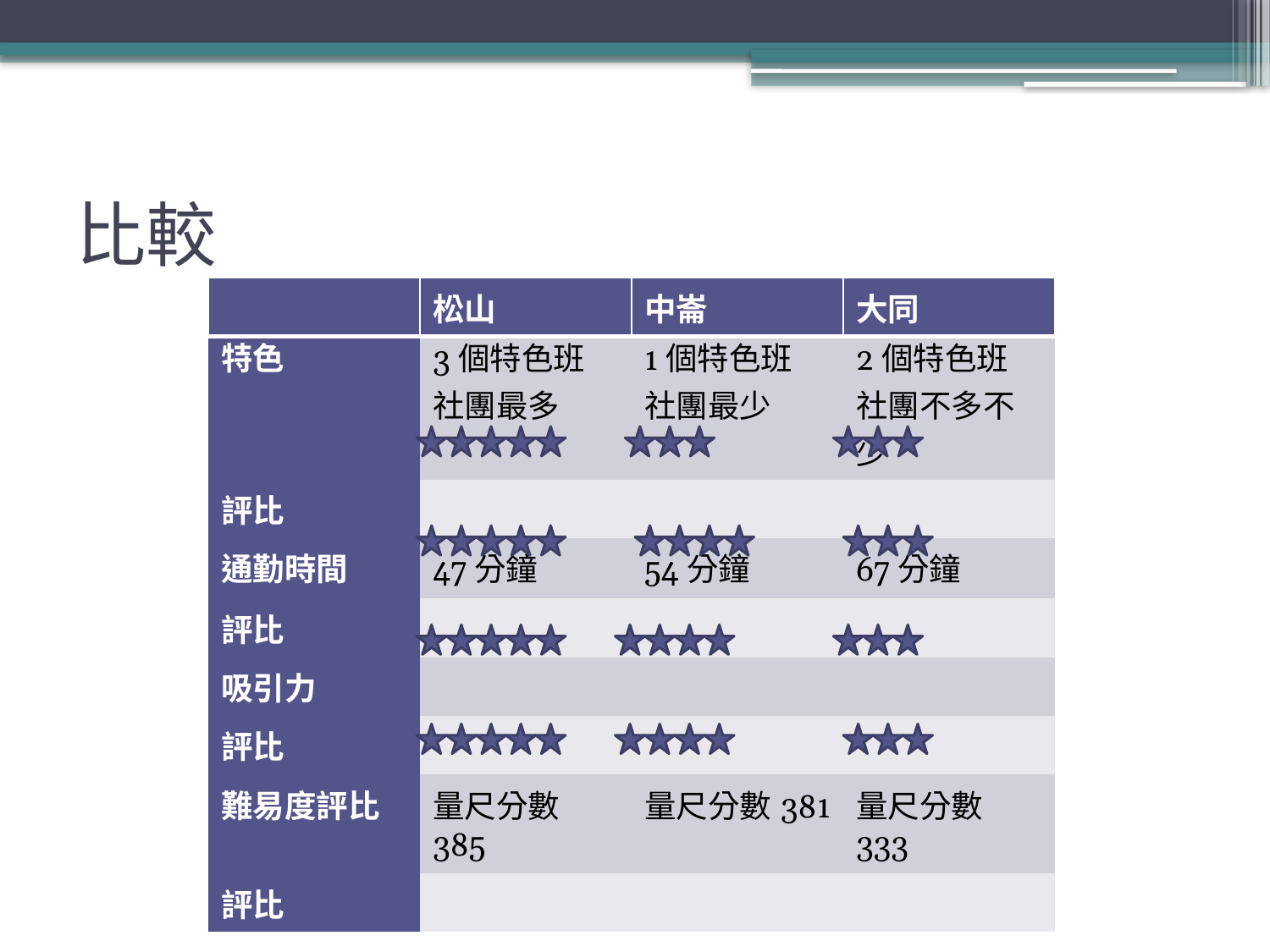

# 比較
|  | 松山 | 中崙 | 大同 |
| --- | --- | --- | --- |
| 特色 | 3個特色班 社團最多 | 1個特色班 社團最少 | 2個特色班 社團不多不少 |
| --- | --- | --- | --- |
| 評比 |  |  |  |
| 通勤時間 | 47分鐘 | 54分鐘 | 67分鐘 |
| 評比 |  |  |  |
| 吸引力 |  |  |  |
| 評比 |  |  |  |
| 難易度評比 | 量尺分數385 | 量尺分數381 | 量尺分數333 |
| 評比 |  |  |  |